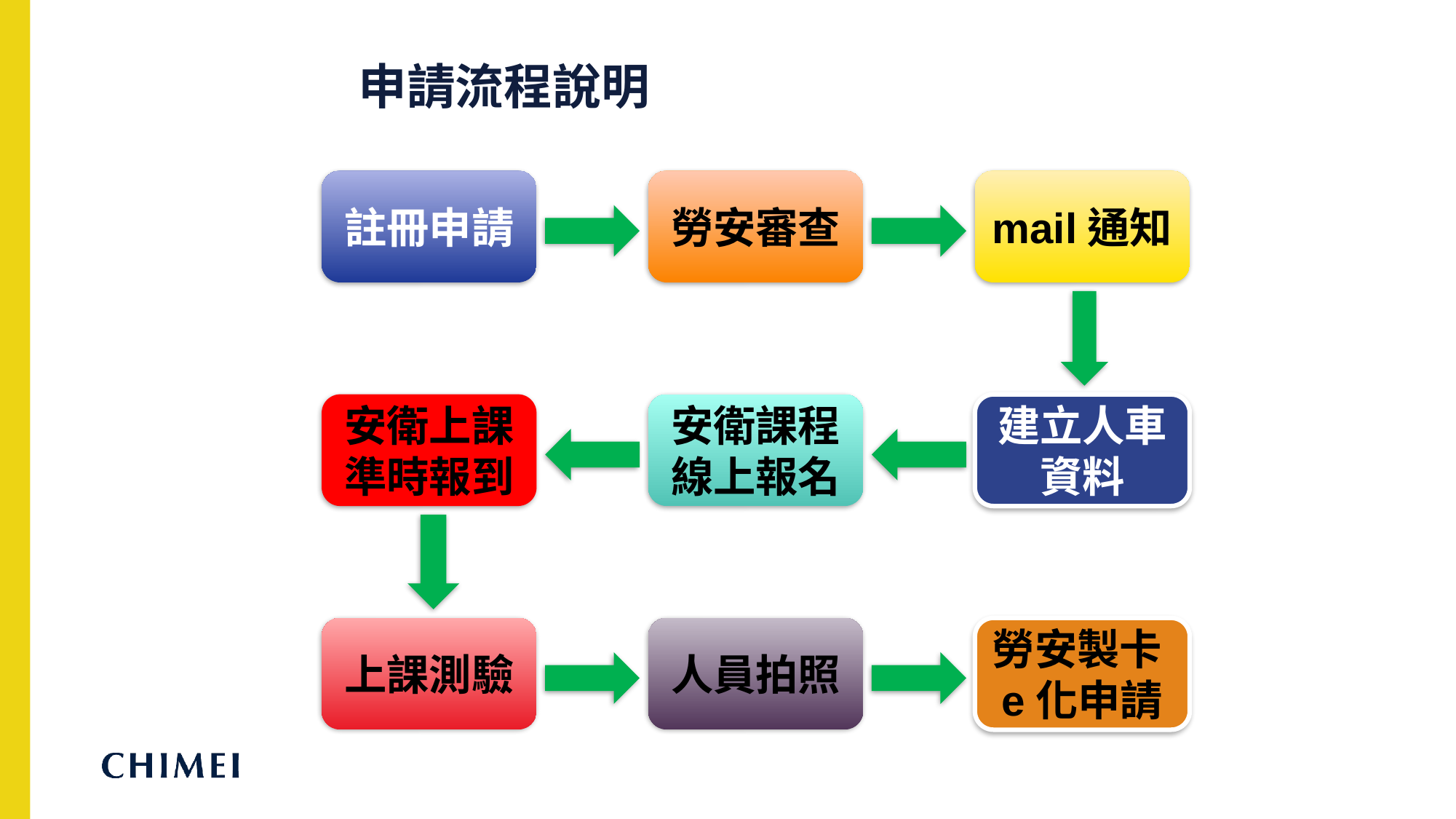

申請流程說明
註冊申請
勞安審查
mail通知

安衛上課準時報到
安衛課程線上報名
建立人車資料

上課測驗
人員拍照
勞安製卡e化申請